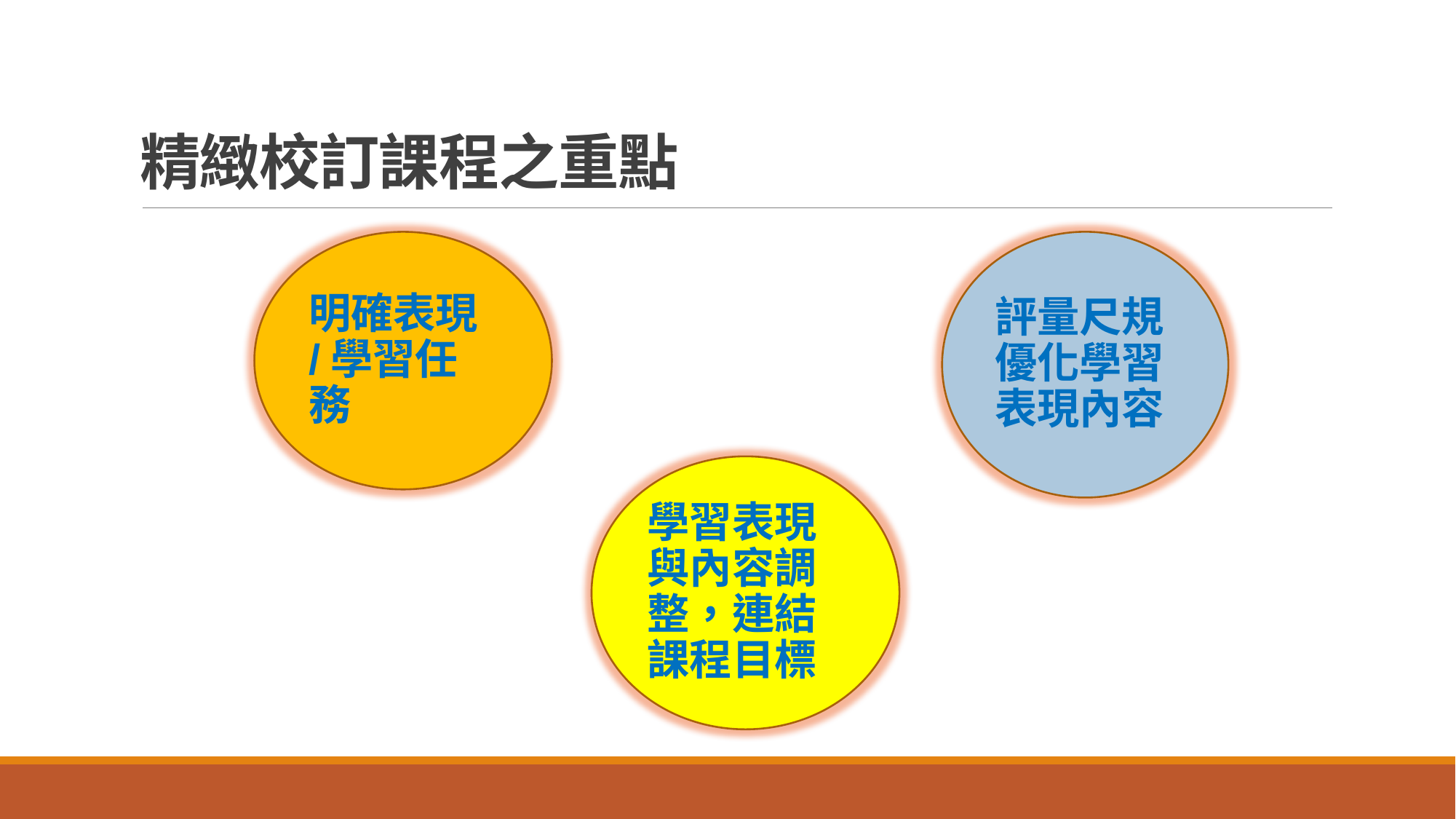

精緻校訂課程之重點
明確表現/學習任務
評量尺規優化學習表現內容
學習表現與內容調整，連結課程目標